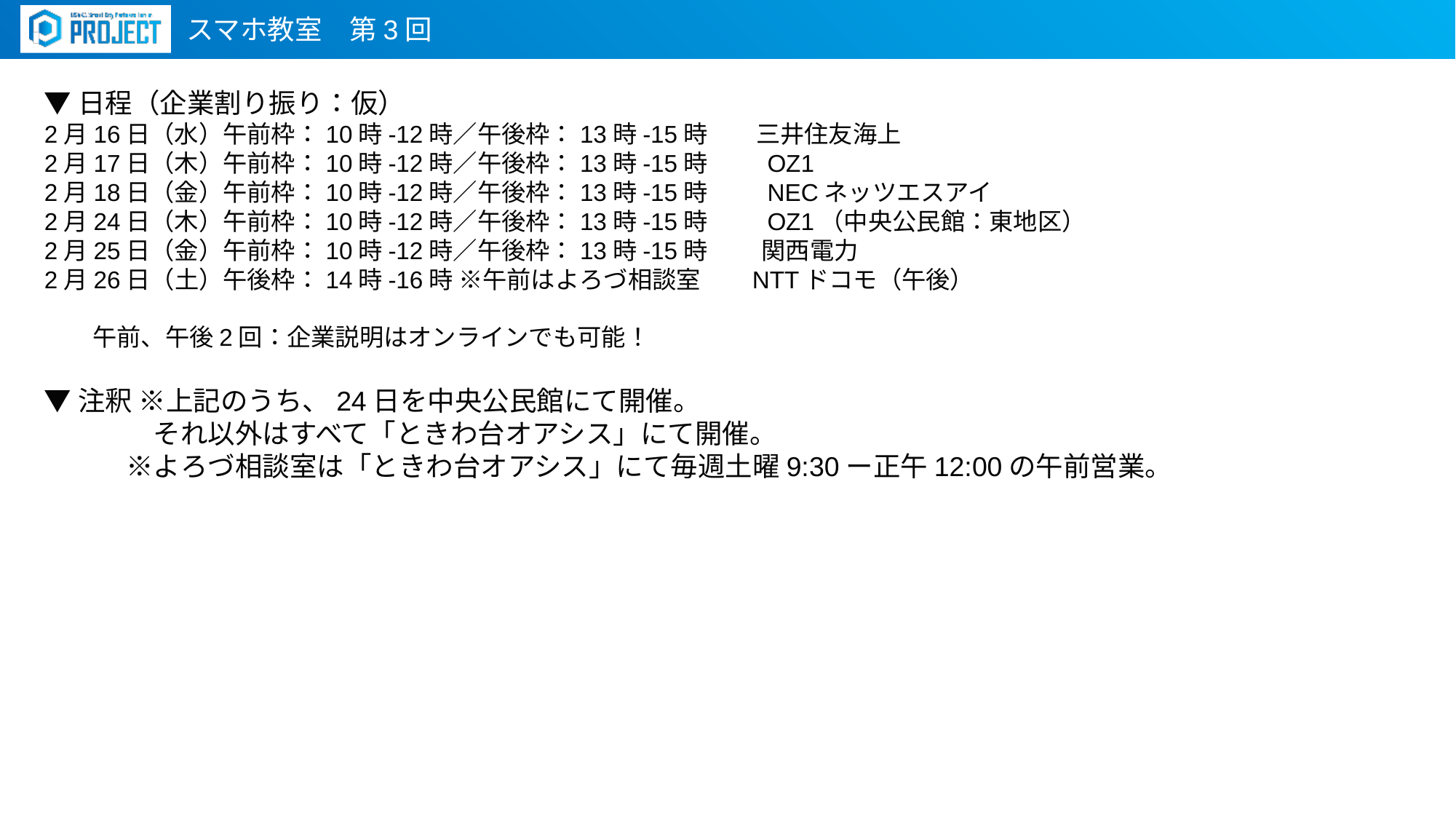

スマホ教室　第3回
▼日程（企業割り振り：仮）
2月16日（水）午前枠：10時-12時／午後枠：13時-15時　　三井住友海上
2月17日（木）午前枠：10時-12時／午後枠：13時-15時 　　OZ1
2月18日（金）午前枠：10時-12時／午後枠：13時-15時 　　NECネッツエスアイ
2月24日（木）午前枠：10時-12時／午後枠：13時-15時 　　OZ1（中央公民館：東地区）
2月25日（金）午前枠：10時-12時／午後枠：13時-15時 　　関西電力
2月26日（土）午後枠：14時-16時 ※午前はよろづ相談室　    NTTドコモ（午後）

　　午前、午後2回：企業説明はオンラインでも可能！

▼注釈 ※上記のうち、24日を中央公民館にて開催。
　　　　それ以外はすべて「ときわ台オアシス」にて開催。
　　　※よろづ相談室は「ときわ台オアシス」にて毎週土曜9:30ー正午12:00の午前営業。